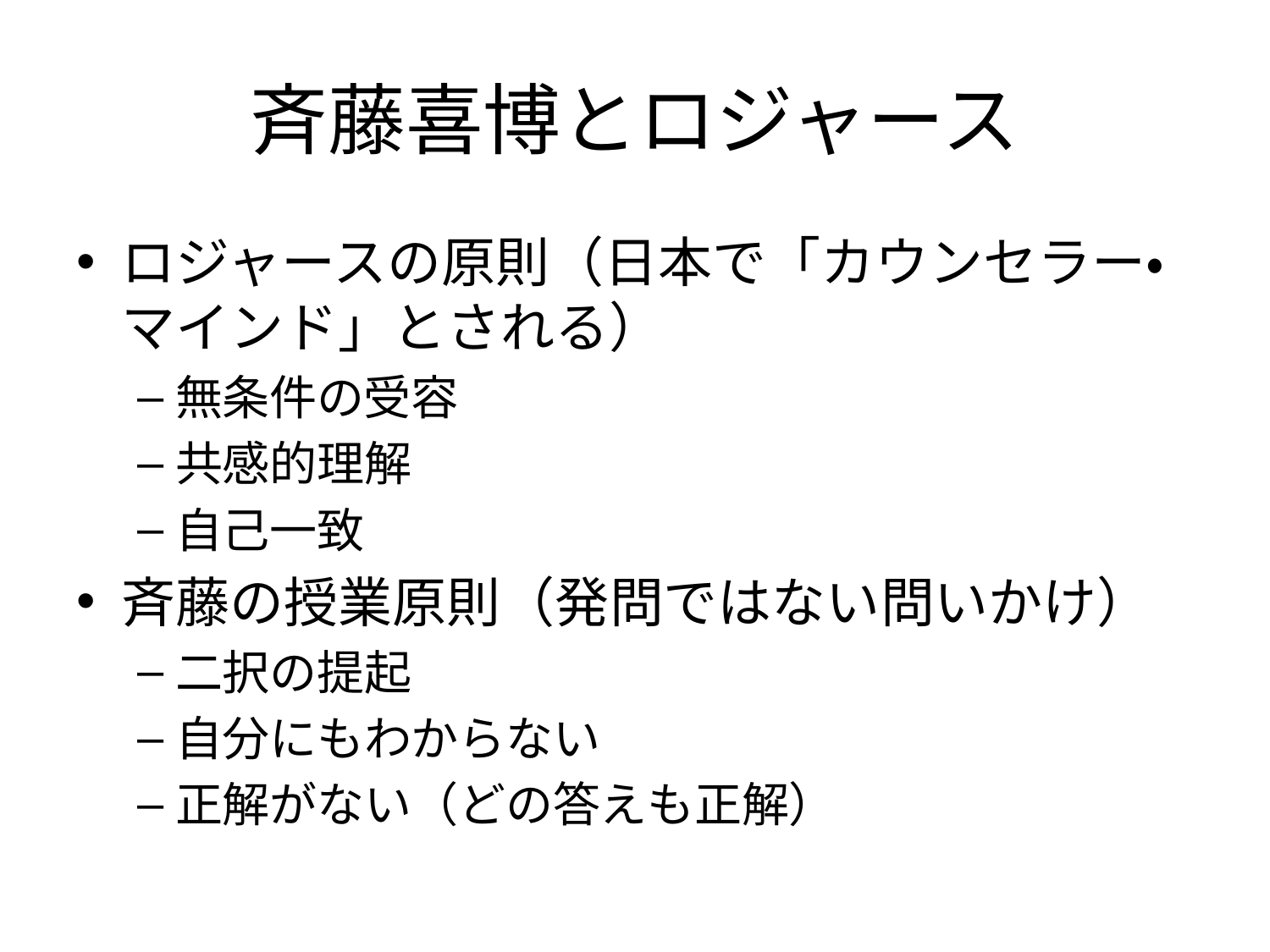

# 斉藤喜博とロジャース
ロジャースの原則（日本で「カウンセラー・マインド」とされる）
無条件の受容
共感的理解
自己一致
斉藤の授業原則（発問ではない問いかけ）
二択の提起
自分にもわからない
正解がない（どの答えも正解）